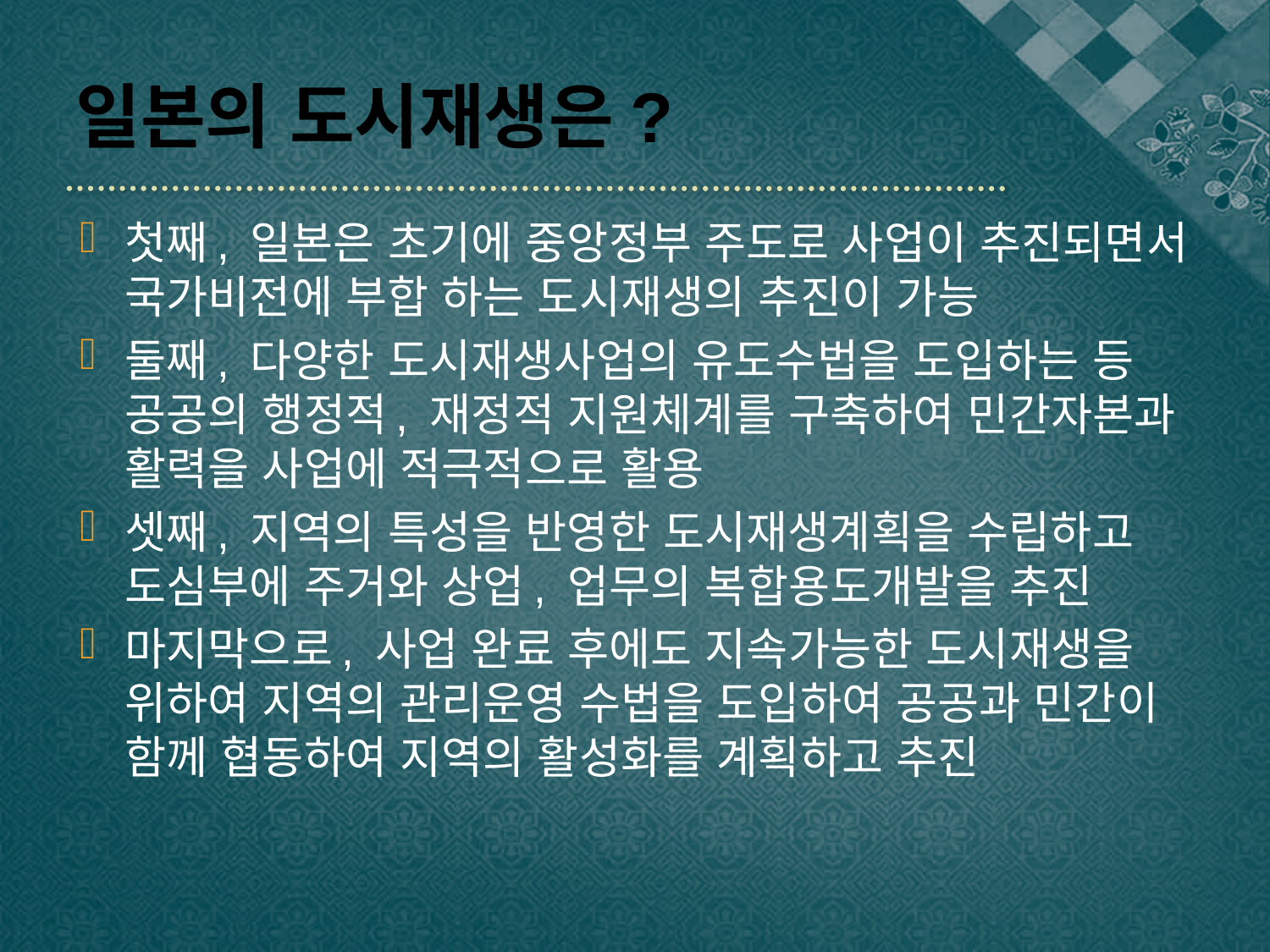

# 일본의 도시재생은?
첫째, 일본은 초기에 중앙정부 주도로 사업이 추진되면서 국가비전에 부합 하는 도시재생의 추진이 가능
둘째, 다양한 도시재생사업의 유도수법을 도입하는 등 공공의 행정적, 재정적 지원체계를 구축하여 민간자본과 활력을 사업에 적극적으로 활용
셋째, 지역의 특성을 반영한 도시재생계획을 수립하고 도심부에 주거와 상업, 업무의 복합용도개발을 추진
마지막으로, 사업 완료 후에도 지속가능한 도시재생을 위하여 지역의 관리운영 수법을 도입하여 공공과 민간이 함께 협동하여 지역의 활성화를 계획하고 추진